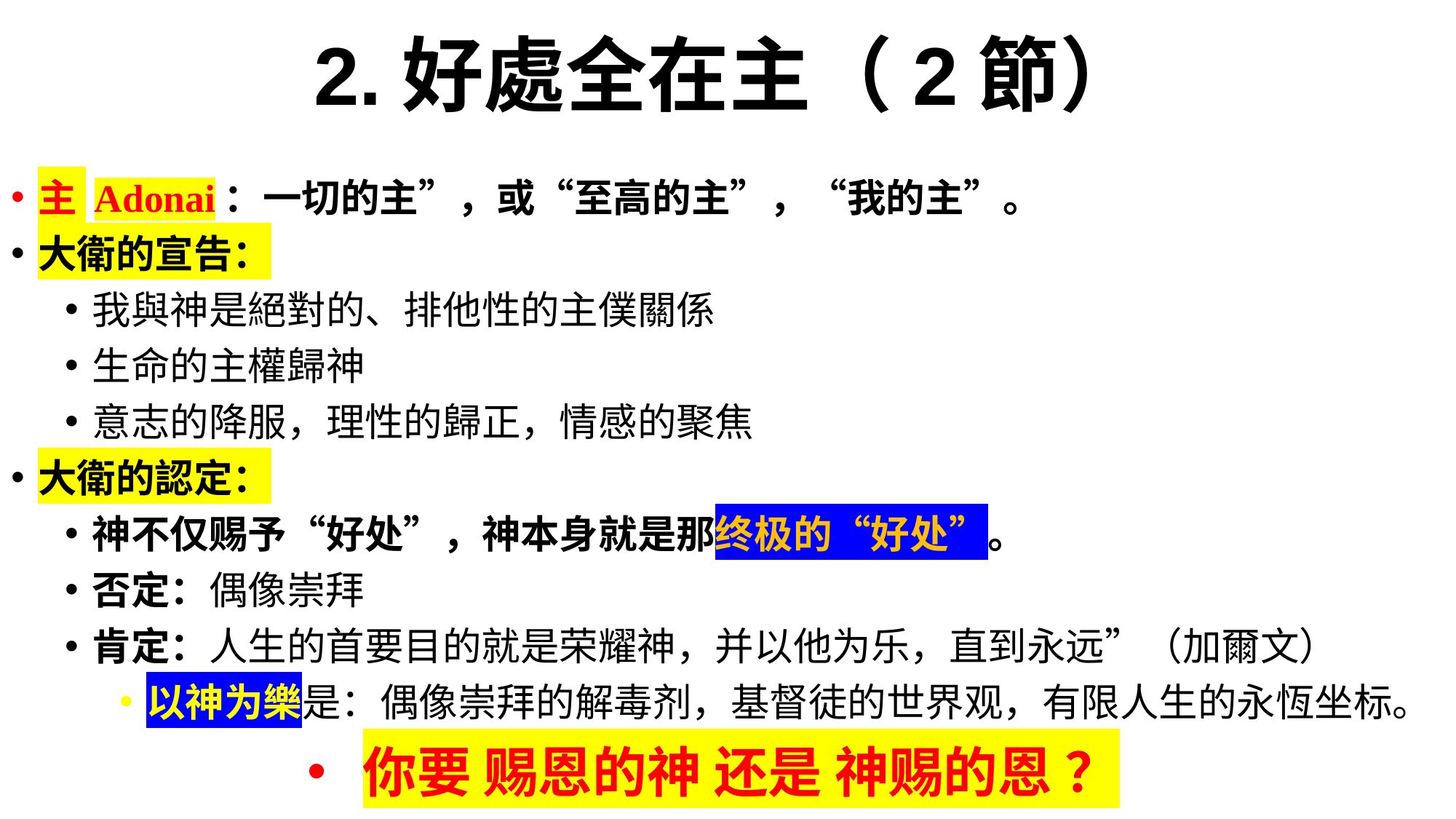

# 2.好處全在主（2節）
主 Adonai：一切的主”，或“至高的主”，“我的主”。
大衛的宣告：
我與神是絕對的、排他性的主僕關係
生命的主權歸神
意志的降服，理性的歸正，情感的聚焦
大衛的認定：
神不仅赐予“好处”，神本身就是那终极的“好处”。
否定：偶像崇拜
肯定：人生的首要目的就是荣耀神，并以他为乐，直到永远”（加爾文）
以神为樂是：偶像崇拜的解毒剂，基督徒的世界观，有限人生的永恆坐标。
你要 赐恩的神 还是 神赐的恩 ？